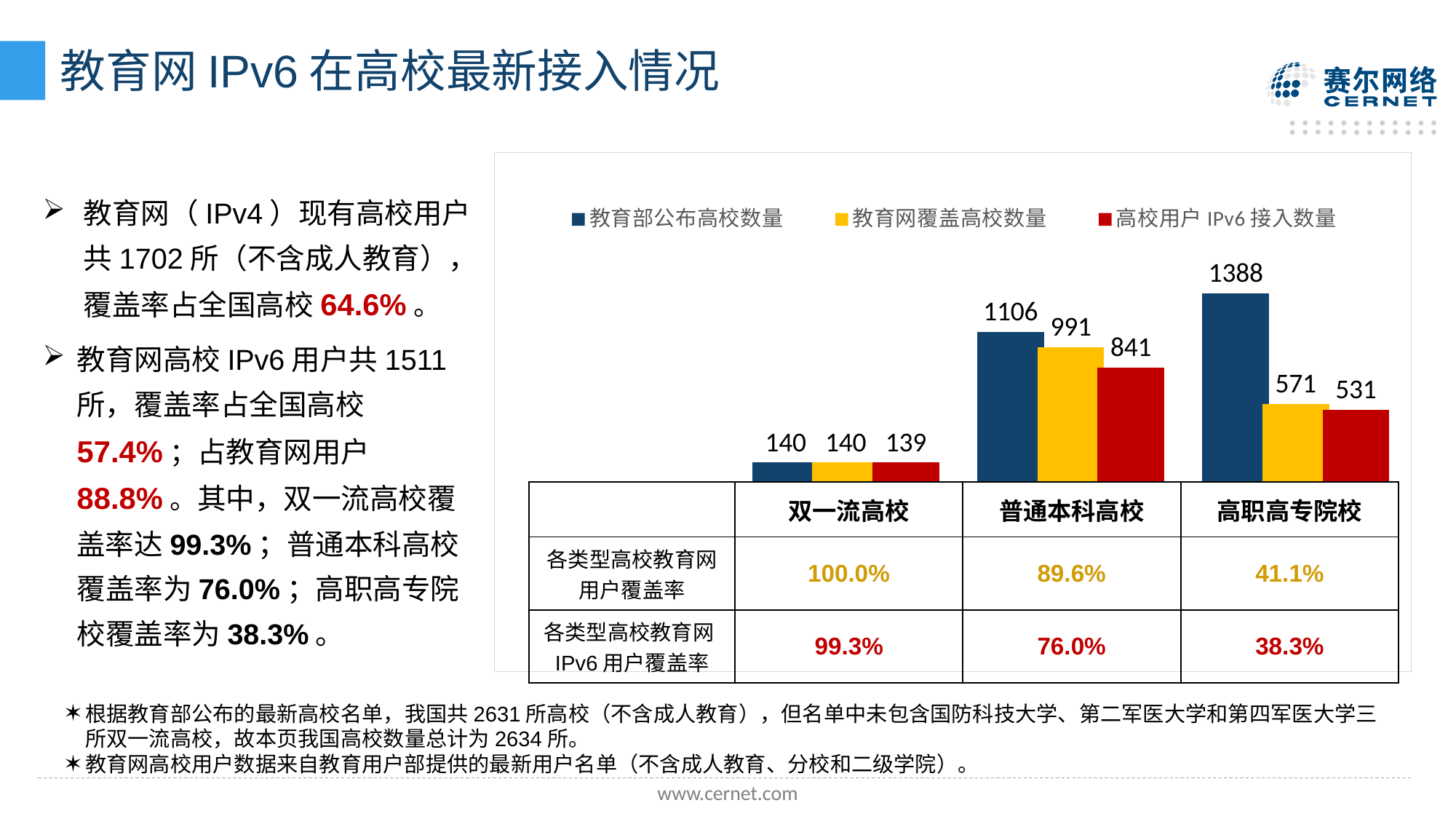

# 教育网IPv6在高校最新接入情况

### Chart

| Category | 教育部公布高校数量 | 教育网覆盖高校数量 | 高校用户IPv6接入数量 |
|---|---|---|---|
| 双一流高校 | 140.0 | 140.0 | 139.0 |
| 普通本科高校 | 1106.0 | 991.0 | 841.0 |
| 高职高专院校 | 1388.0 | 571.0 | 531.0 |
教育网（IPv4）现有高校用户共1702所（不含成人教育），覆盖率占全国高校64.6%。
教育网高校IPv6用户共1511所，覆盖率占全国高校57.4%；占教育网用户88.8%。其中，双一流高校覆盖率达99.3%；普通本科高校覆盖率为76.0%；高职高专院校覆盖率为38.3%。
| 用户占比 | 双一流高校 | 普通本科高校 | 高职高专院校 |
| --- | --- | --- | --- |
| 各类型高校教育网用户覆盖率 | 100.0% | 89.6% | 41.1% |
| 各类型高校教育网IPv6用户覆盖率 | 99.3% | 76.0% | 38.3% |
根据教育部公布的最新高校名单，我国共2631所高校（不含成人教育），但名单中未包含国防科技大学、第二军医大学和第四军医大学三所双一流高校，故本页我国高校数量总计为2634所。
教育网高校用户数据来自教育用户部提供的最新用户名单（不含成人教育、分校和二级学院）。